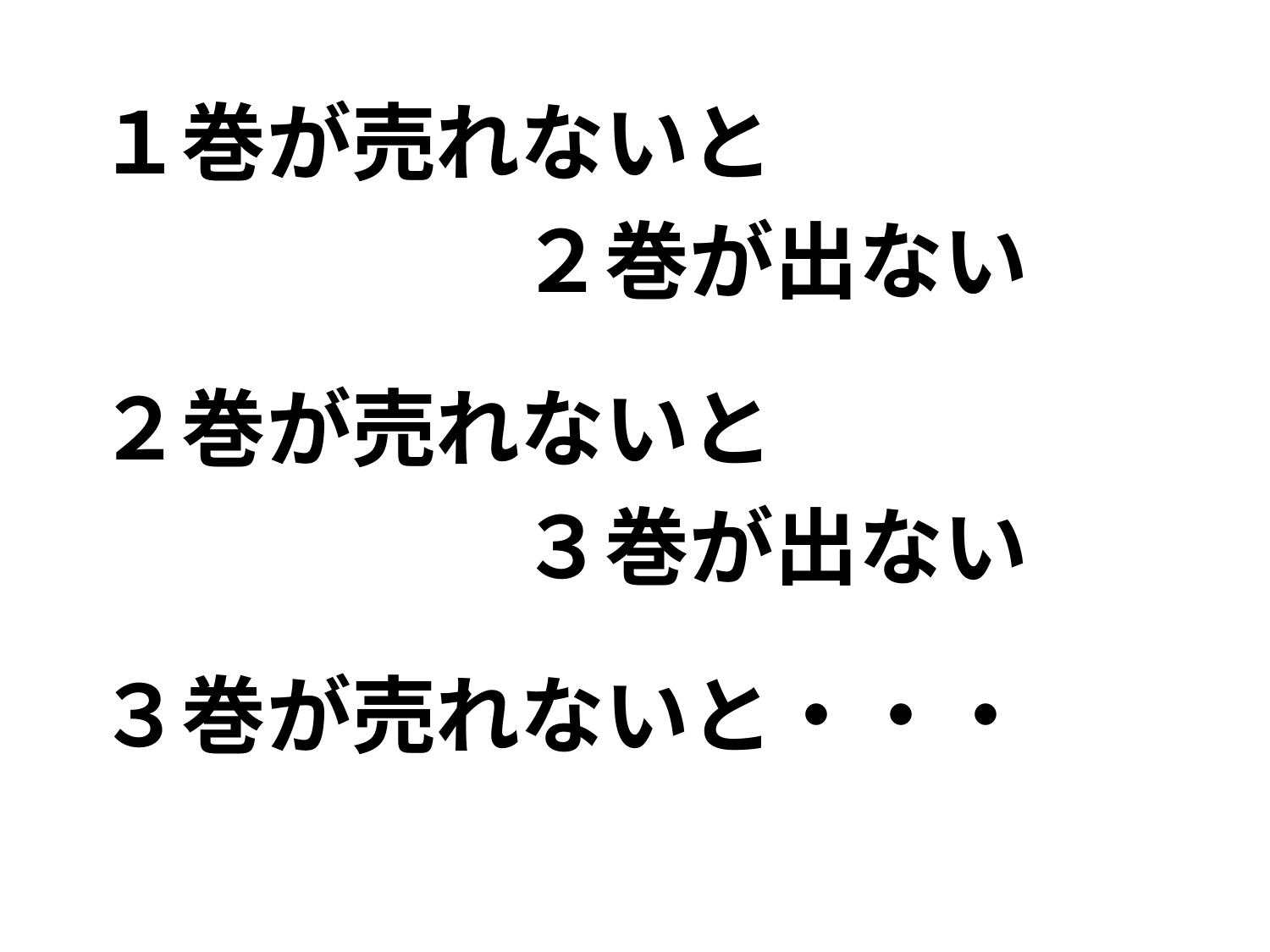

１巻が売れないと
　　　　　２巻が出ない

２巻が売れないと
　　　　　３巻が出ない

３巻が売れないと・・・